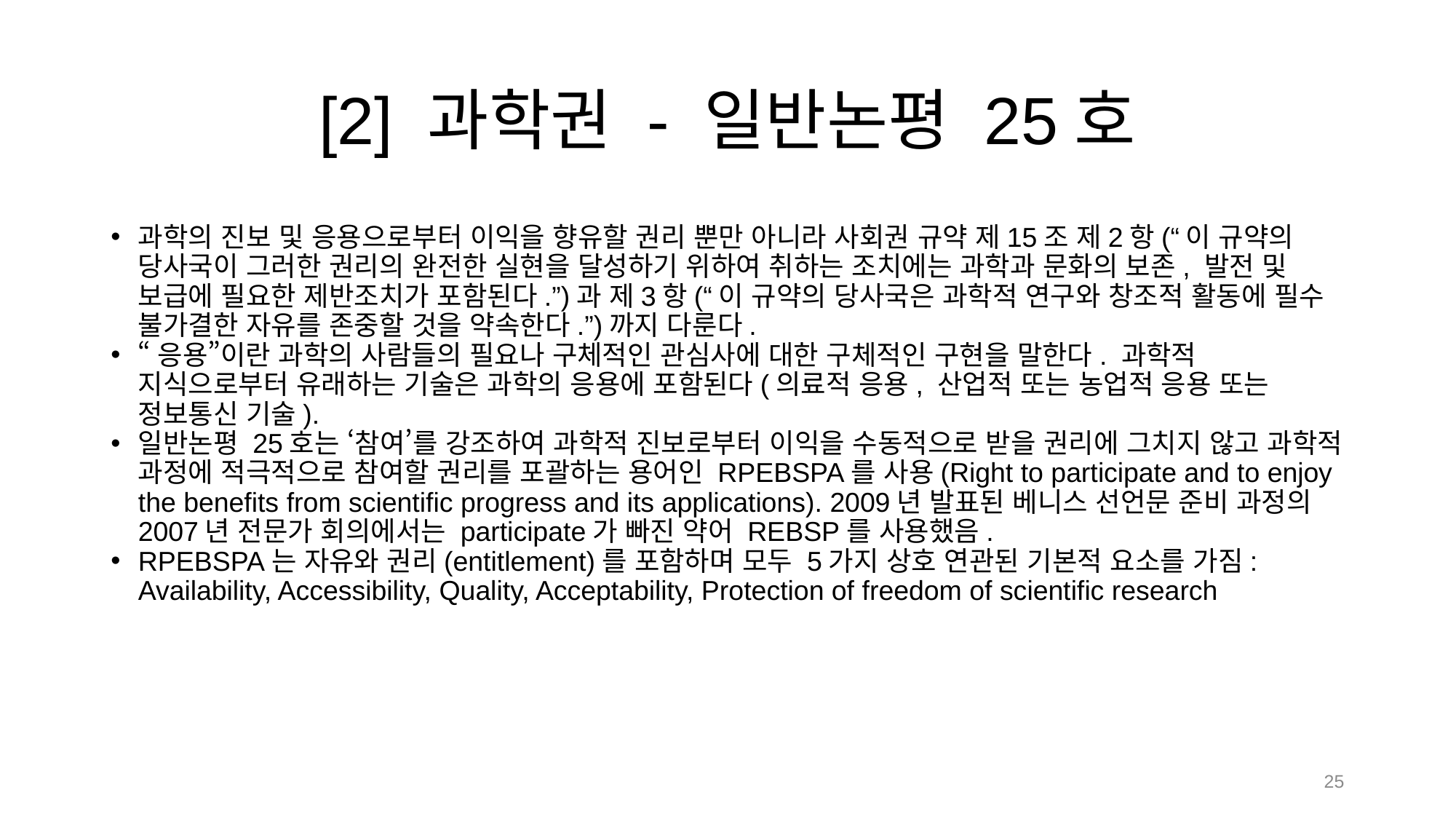

# [2] 과학권 - 일반논평 25호
과학의 진보 및 응용으로부터 이익을 향유할 권리 뿐만 아니라 사회권 규약 제15조 제2항(“이 규약의 당사국이 그러한 권리의 완전한 실현을 달성하기 위하여 취하는 조치에는 과학과 문화의 보존, 발전 및 보급에 필요한 제반조치가 포함된다.”)과 제3항(“이 규약의 당사국은 과학적 연구와 창조적 활동에 필수 불가결한 자유를 존중할 것을 약속한다.”)까지 다룬다.
“응용”이란 과학의 사람들의 필요나 구체적인 관심사에 대한 구체적인 구현을 말한다. 과학적 지식으로부터 유래하는 기술은 과학의 응용에 포함된다(의료적 응용, 산업적 또는 농업적 응용 또는 정보통신 기술).
일반논평 25호는 ‘참여’를 강조하여 과학적 진보로부터 이익을 수동적으로 받을 권리에 그치지 않고 과학적 과정에 적극적으로 참여할 권리를 포괄하는 용어인 RPEBSPA를 사용(Right to participate and to enjoy the benefits from scientific progress and its applications). 2009년 발표된 베니스 선언문 준비 과정의 2007년 전문가 회의에서는 participate가 빠진 약어 REBSP를 사용했음.
RPEBSPA는 자유와 권리(entitlement)를 포함하며 모두 5가지 상호 연관된 기본적 요소를 가짐: Availability, Accessibility, Quality, Acceptability, Protection of freedom of scientific research
25